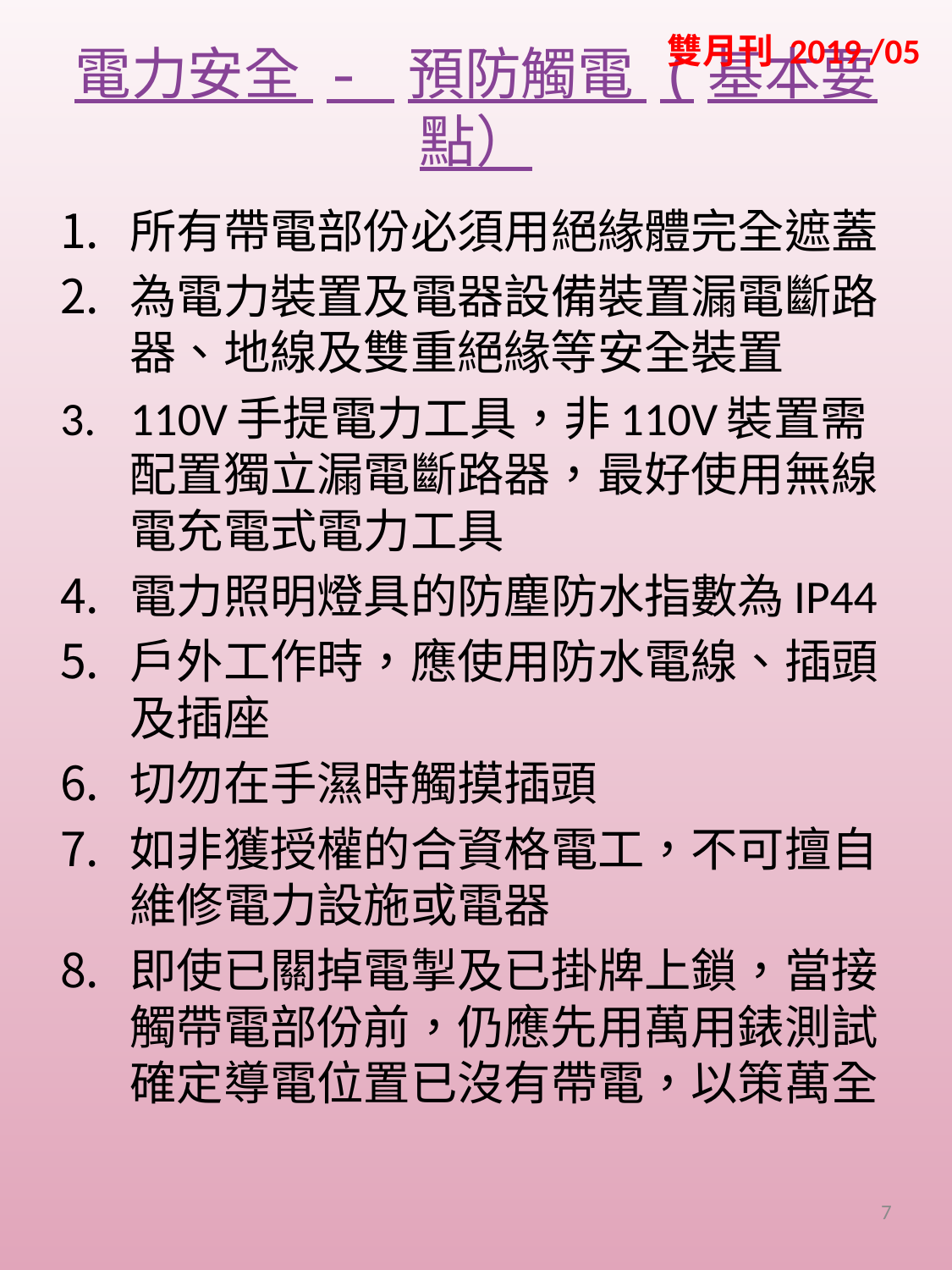

# 電力安全 - 預防觸電 (基本要點）
雙月刊 2019 /05
所有帶電部份必須用絕緣體完全遮蓋
為電力裝置及電器設備裝置漏電斷路器、地線及雙重絕緣等安全裝置
110V手提電力工具，非110V裝置需配置獨立漏電斷路器，最好使用無線電充電式電力工具
電力照明燈具的防塵防水指數為IP44
户外工作時，應使用防水電線、插頭及插座
切勿在手濕時觸摸插頭
如非獲授權的合資格電工，不可擅自維修電力設施或電器
即使已關掉電掣及已掛牌上鎖，當接觸帶電部份前，仍應先用萬用錶測試確定導電位置已沒有帶電，以策萬全
7